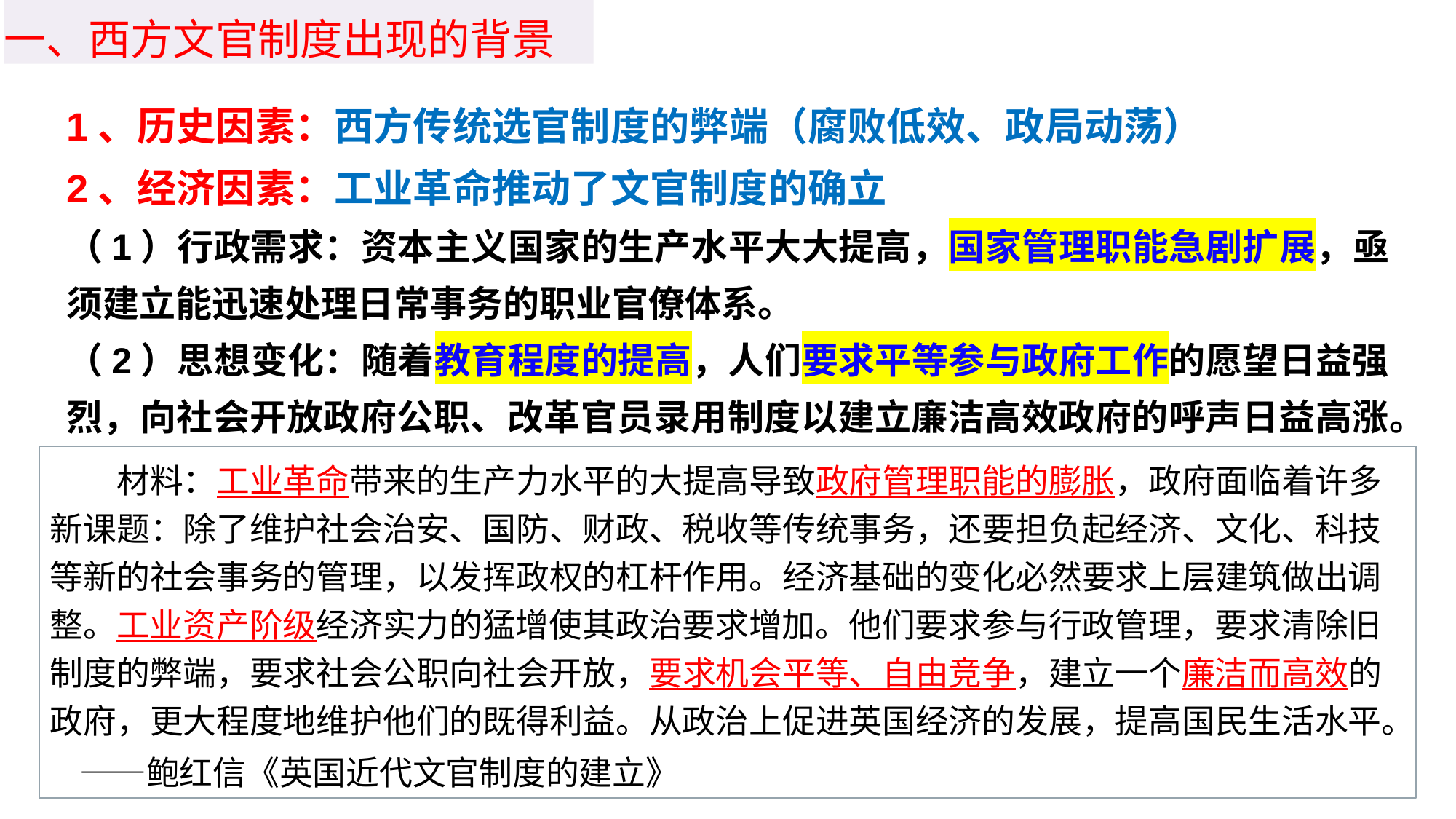

一、西方文官制度出现的背景
1、历史因素：西方传统选官制度的弊端（腐败低效、政局动荡）
2、经济因素：工业革命推动了文官制度的确立
（1）行政需求：资本主义国家的生产水平大大提高，国家管理职能急剧扩展，亟须建立能迅速处理日常事务的职业官僚体系。
（2）思想变化：随着教育程度的提高，人们要求平等参与政府工作的愿望日益强烈，向社会开放政府公职、改革官员录用制度以建立廉洁高效政府的呼声日益高涨。
材料：工业革命带来的生产力水平的大提高导致政府管理职能的膨胀，政府面临着许多新课题：除了维护社会治安、国防、财政、税收等传统事务，还要担负起经济、文化、科技等新的社会事务的管理，以发挥政权的杠杆作用。经济基础的变化必然要求上层建筑做出调整。工业资产阶级经济实力的猛增使其政治要求增加。他们要求参与行政管理，要求清除旧制度的弊端，要求社会公职向社会开放，要求机会平等、自由竞争，建立一个廉洁而高效的政府，更大程度地维护他们的既得利益。从政治上促进英国经济的发展，提高国民生活水平。    ——鲍红信《英国近代文官制度的建立》